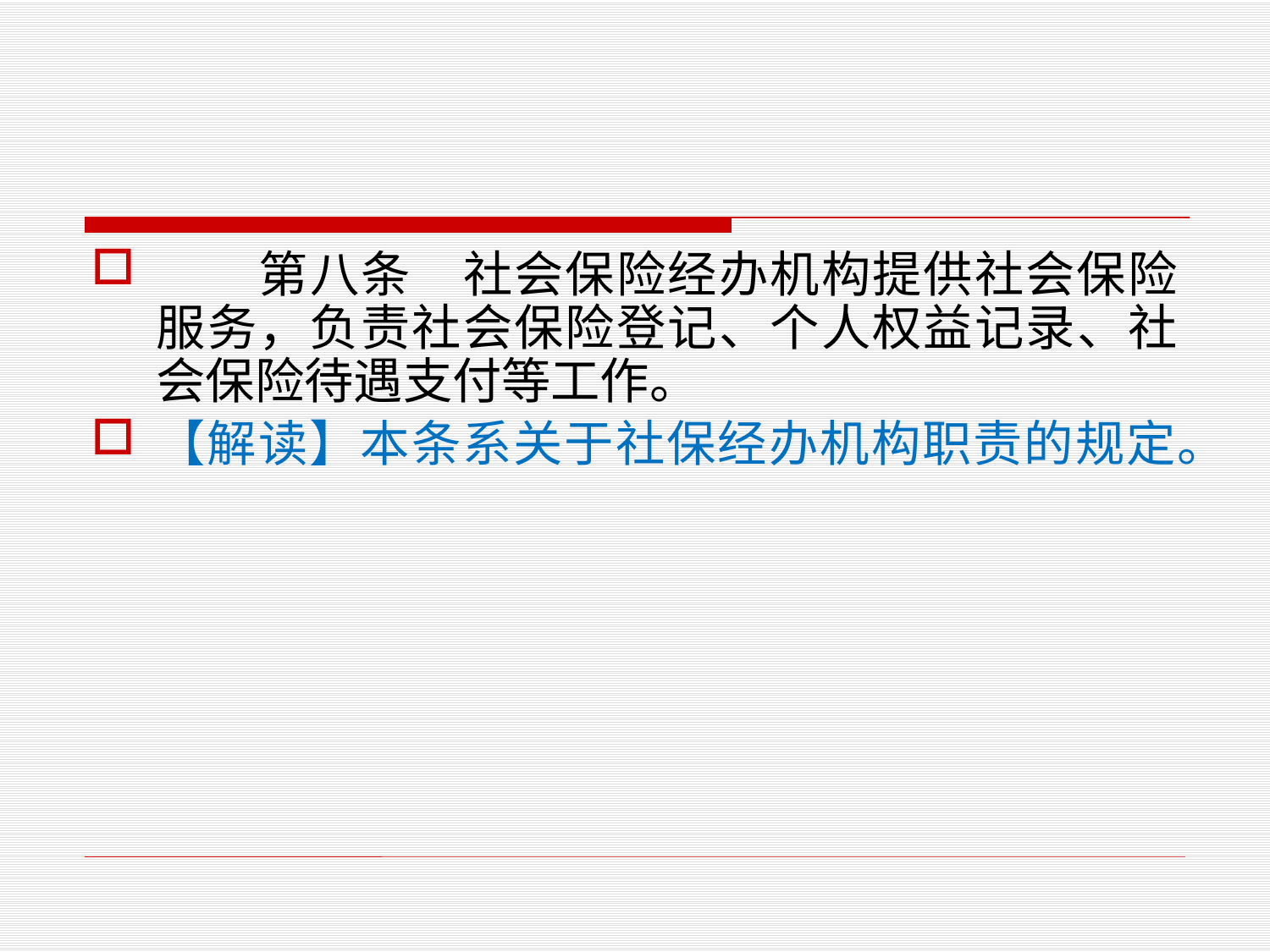

第八条　社会保险经办机构提供社会保险服务，负责社会保险登记、个人权益记录、社会保险待遇支付等工作。
【解读】本条系关于社保经办机构职责的规定。